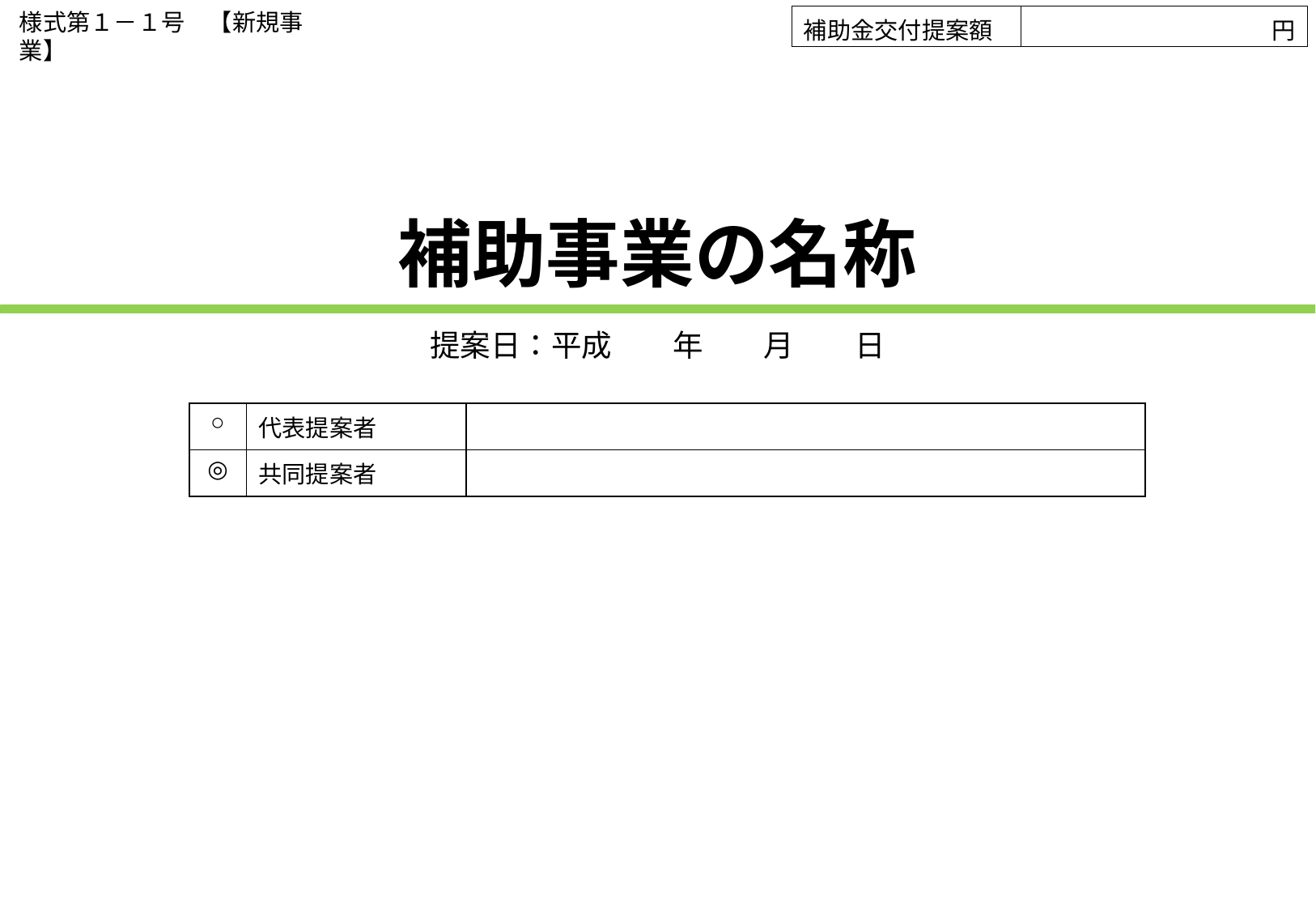

様式第１－１号　【新規事業】
| 補助金交付提案額 | 円 |
| --- | --- |
# 補助事業の名称
提案日：平成　　年　　月　　日
| ○ | 代表提案者 |  |
| --- | --- | --- |
| ◎ | 共同提案者 |  |